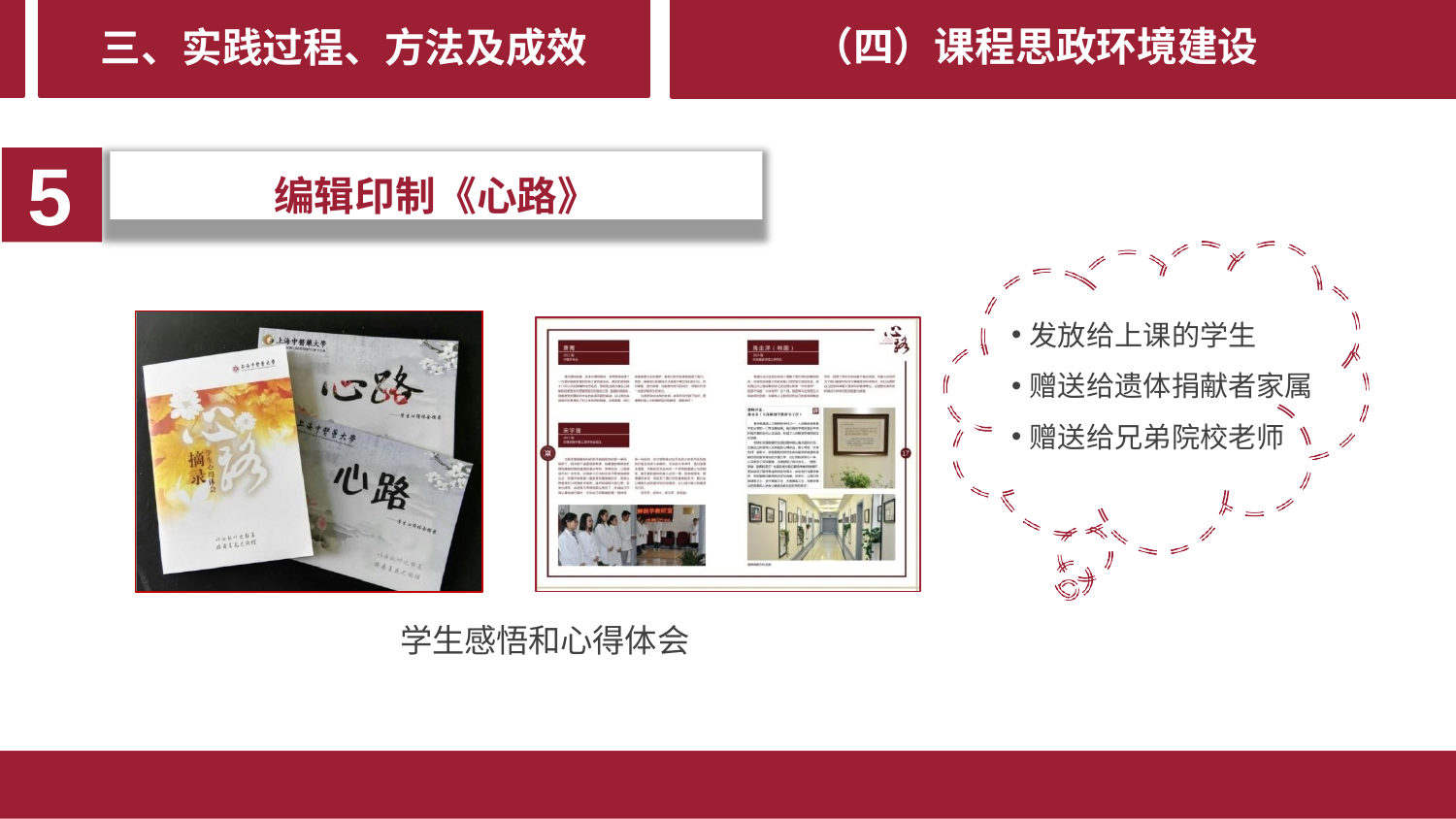

# （四）课程思政环境建设
三、实践过程、方法及成效
5

编辑印制《心路》

发放给上课的学生
赠送给遗体捐献者家属
赠送给兄弟院校老师

学生感悟和心得体会